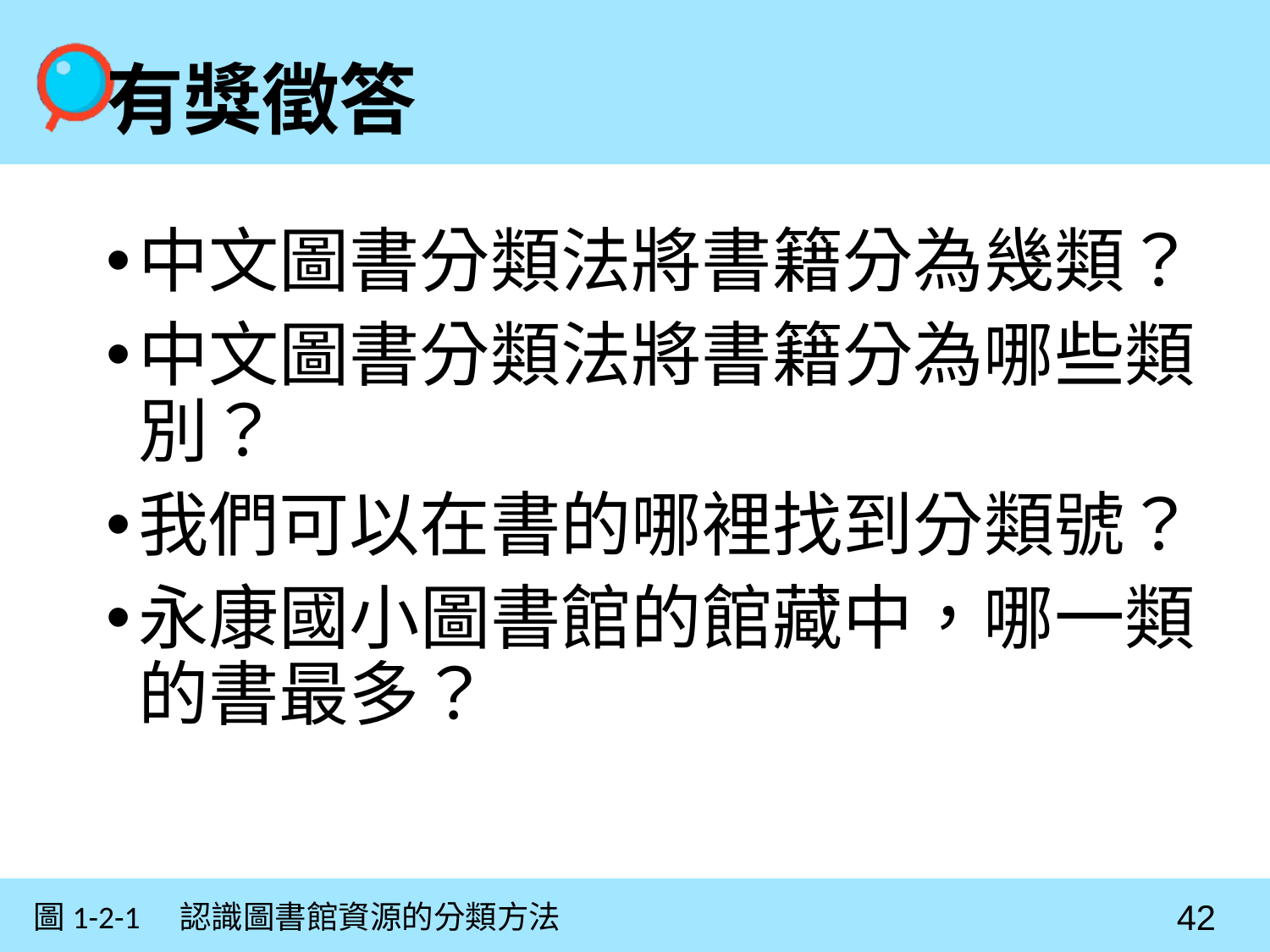

# 有獎徵答
中文圖書分類法將書籍分為幾類？
中文圖書分類法將書籍分為哪些類別？
我們可以在書的哪裡找到分類號？
永康國小圖書館的館藏中，哪一類的書最多？
42